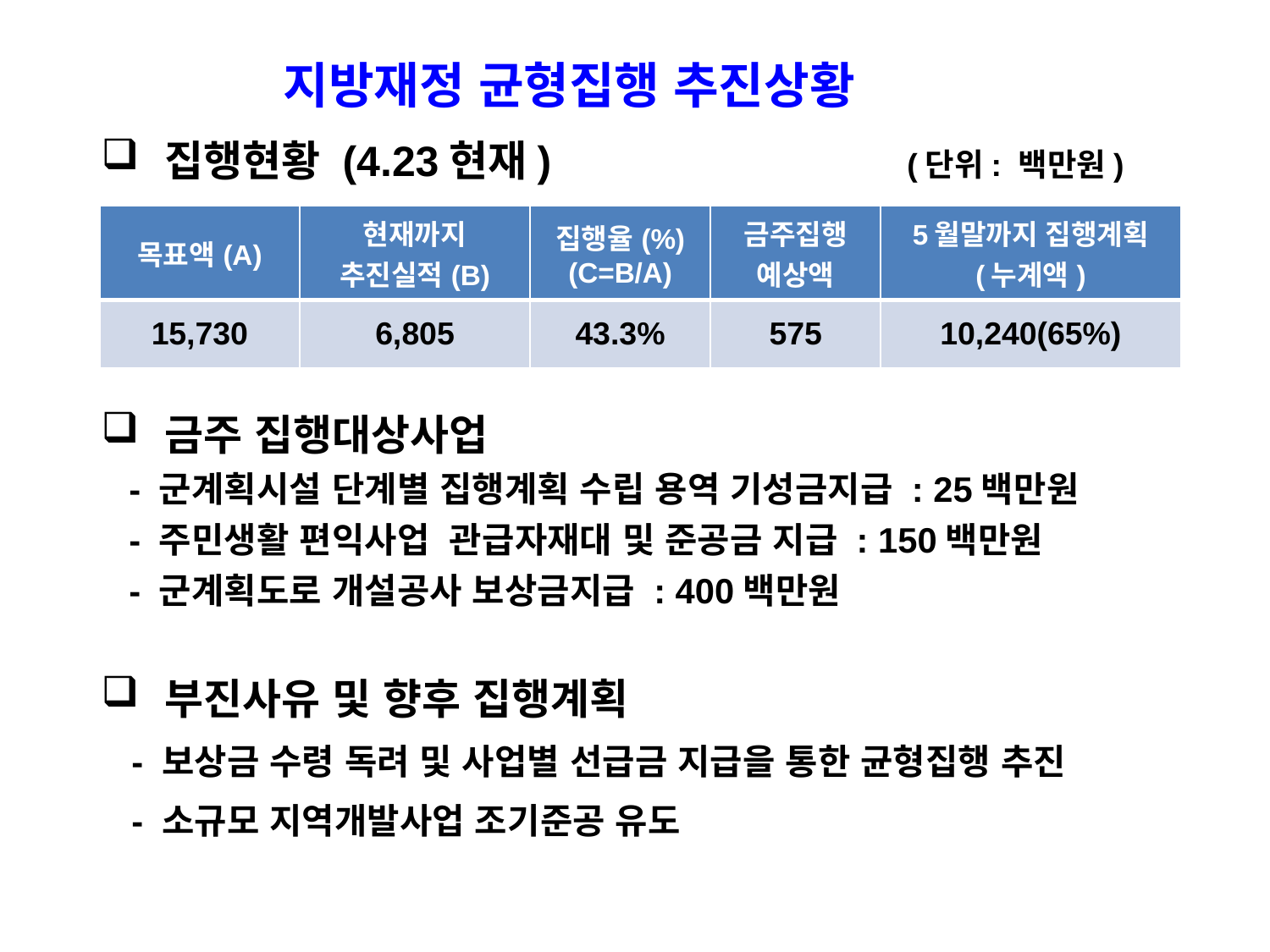

지방재정 균형집행 추진상황
집행현황 (4.23현재)                              (단위: 백만원)

금주 집행대상사업
   - 군계획시설 단계별 집행계획 수립 용역 기성금지급 : 25백만원
   - 주민생활 편익사업  관급자재대 및 준공금 지급 : 150백만원
   - 군계획도로 개설공사 보상금지급 : 400백만원

부진사유 및 향후 집행계획
  - 보상금 수령 독려 및 사업별 선급금 지급을 통한 균형집행 추진
  - 소규모 지역개발사업 조기준공 유도

| 목표액(A) | 현재까지 추진실적(B) | 집행율(%) (C=B/A) | 금주집행 예상액 | 5월말까지 집행계획 (누계액) |
| --- | --- | --- | --- | --- |
| 15,730 | 6,805 | 43.3% | 575 | 10,240(65%) |